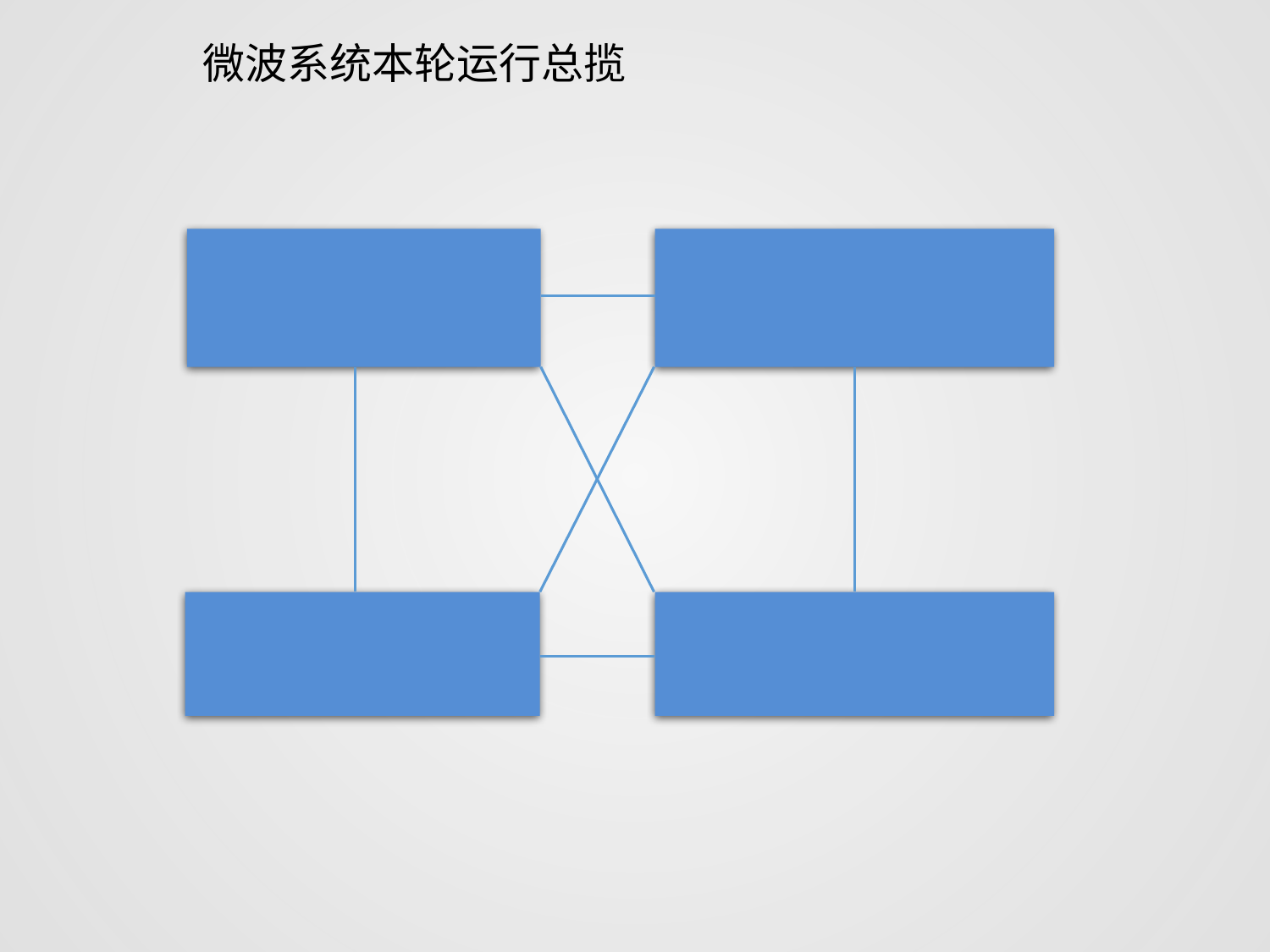

微波系统本轮运行总揽
微波激励系统
微波功率采集与传输系统

低电平系统

次谐波系统